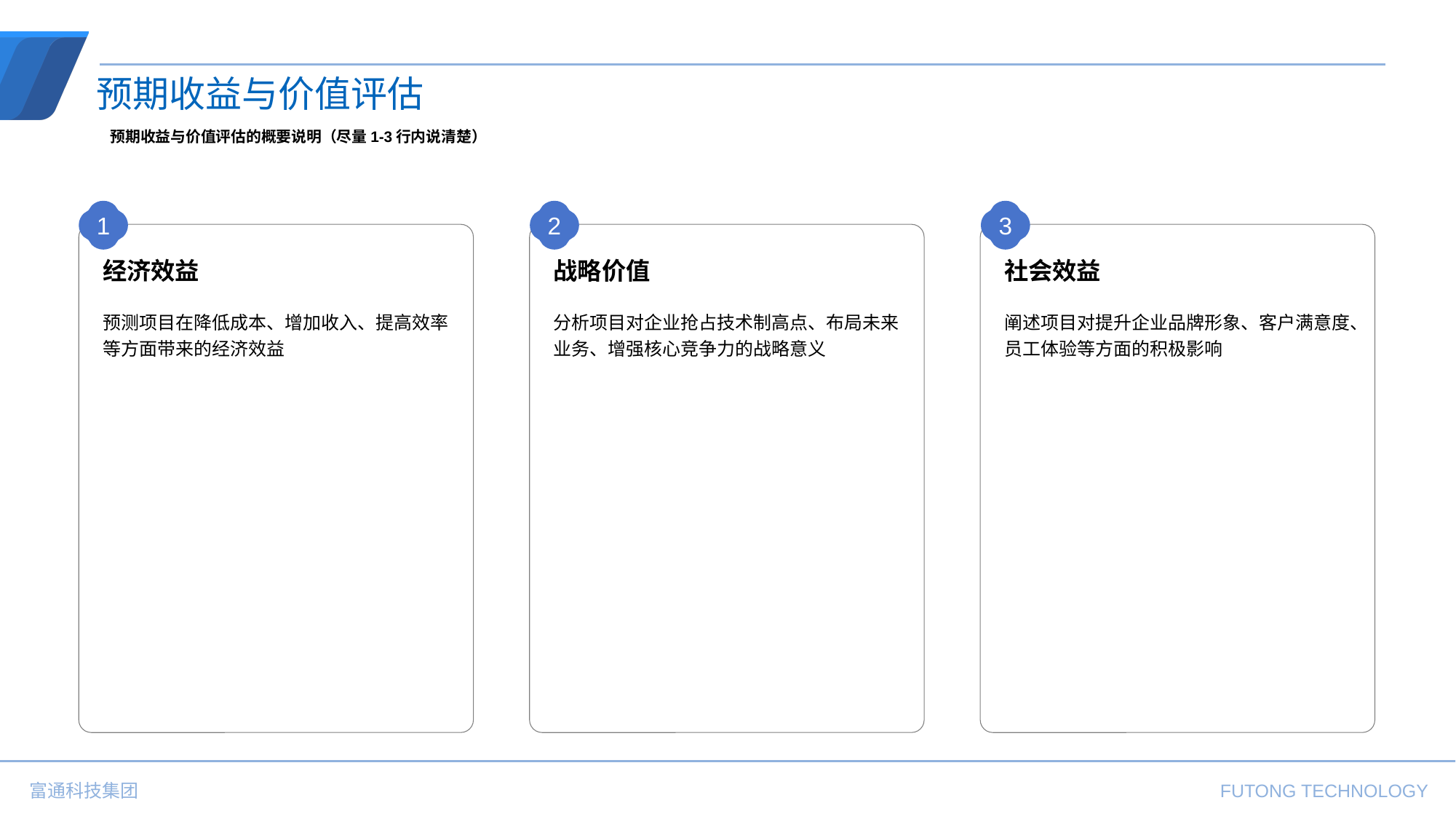

预期收益与价值评估
预期收益与价值评估的概要说明（尽量1-3行内说清楚）
1

经济效益
预测项目在降低成本、增加收入、提高效率等方面带来的经济效益
2

战略价值
分析项目对企业抢占技术制高点、布局未来业务、增强核心竞争力的战略意义
3

社会效益
阐述项目对提升企业品牌形象、客户满意度、员工体验等方面的积极影响